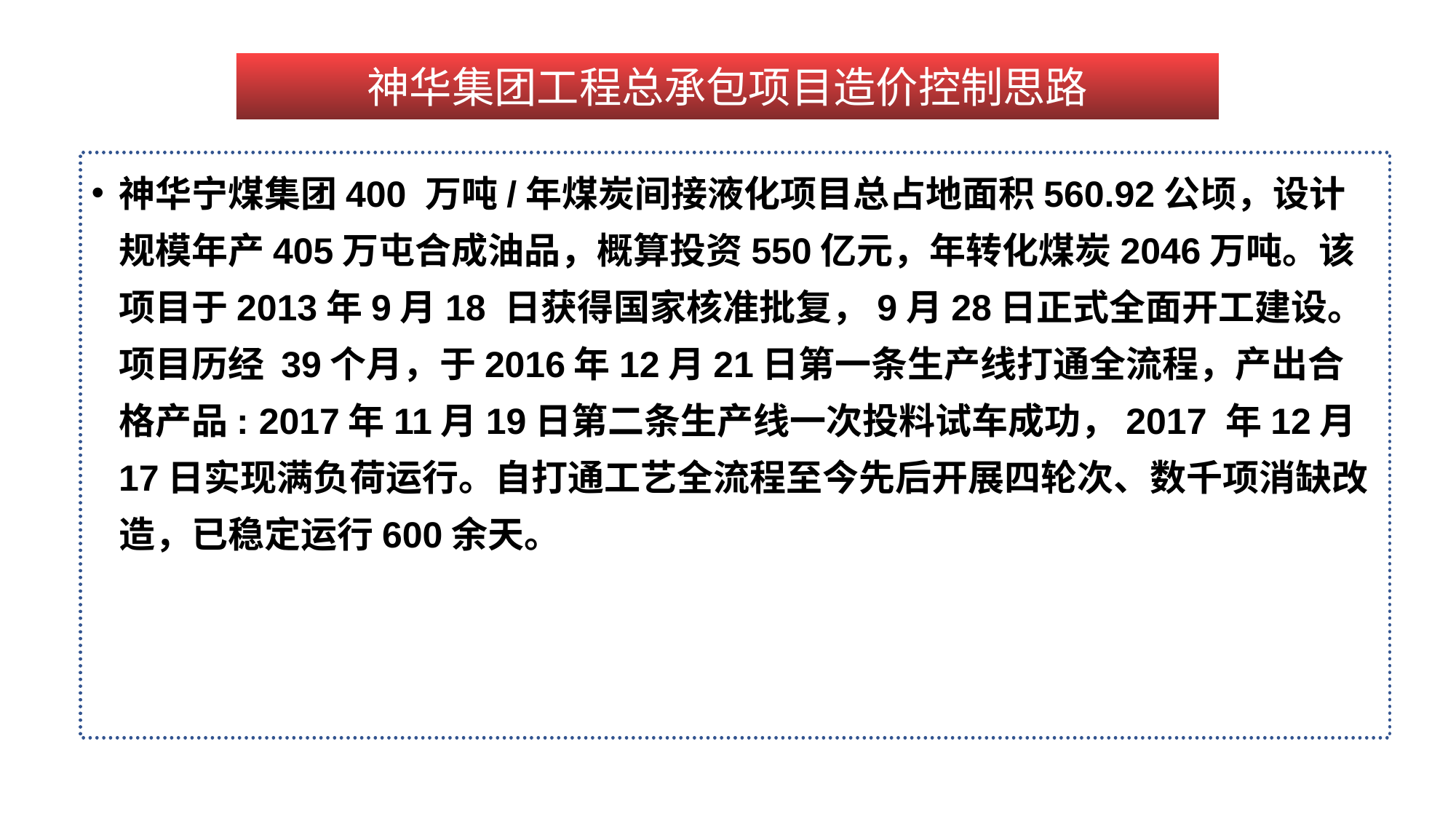

神华集团工程总承包项目造价控制思路
神华宁煤集团400 万吨/年煤炭间接液化项目总占地面积560.92公顷，设计规模年产405万屯合成油品，概算投资550亿元，年转化煤炭2046万吨。该项目于2013年9月18 日获得国家核准批复，9月28日正式全面开工建设。项目历经 39个月，于2016年12月21日第一条生产线打通全流程，产出合格产品: 2017年11月19日第二条生产线一次投料试车成功，2017 年12月17日实现满负荷运行。自打通工艺全流程至今先后开展四轮次、数千项消缺改造，已稳定运行600余天。